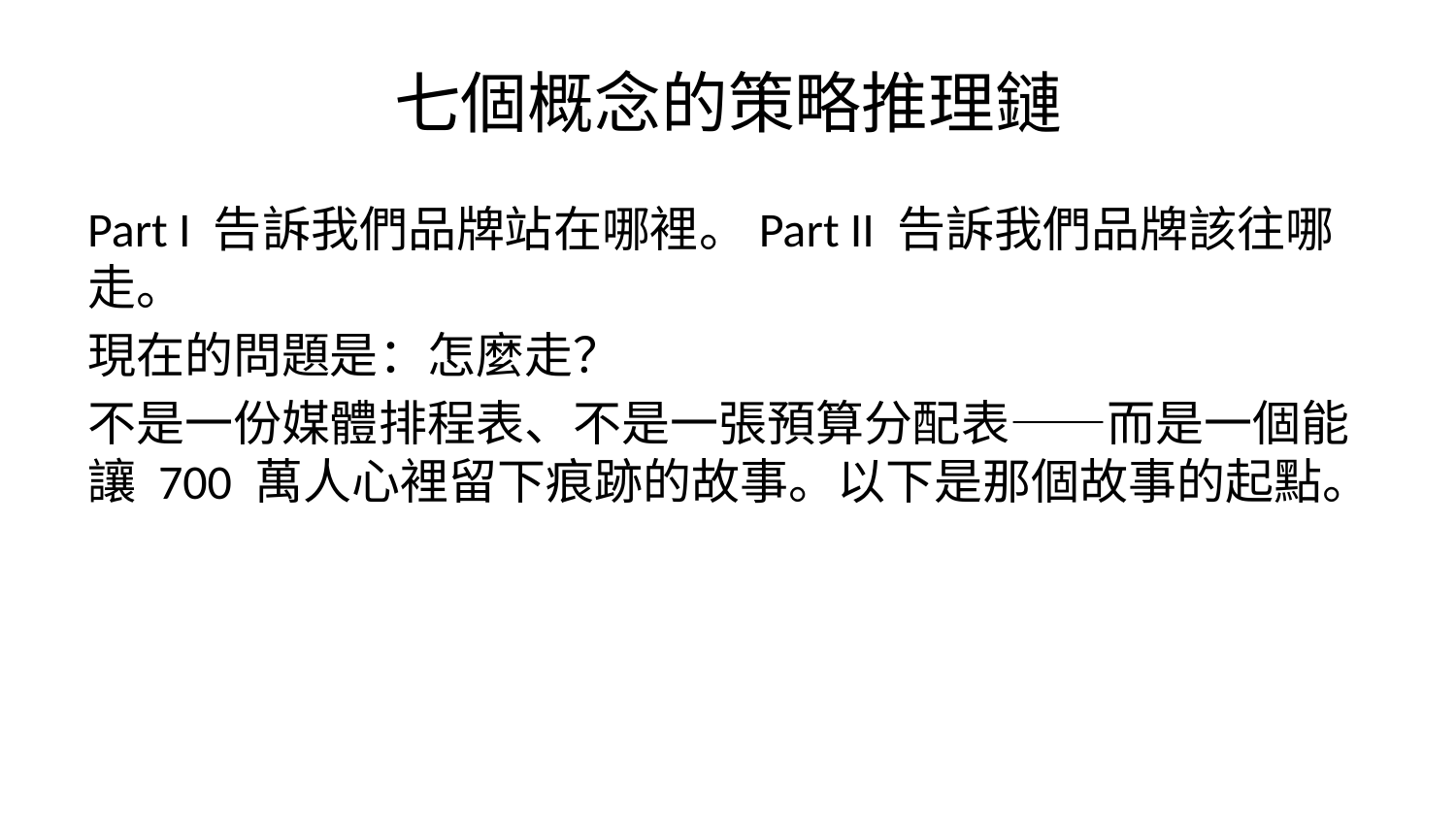

# 七個概念的策略推理鏈
Part I 告訴我們品牌站在哪裡。Part II 告訴我們品牌該往哪走。
現在的問題是：怎麼走？
不是一份媒體排程表、不是一張預算分配表——而是一個能讓 700 萬人心裡留下痕跡的故事。以下是那個故事的起點。